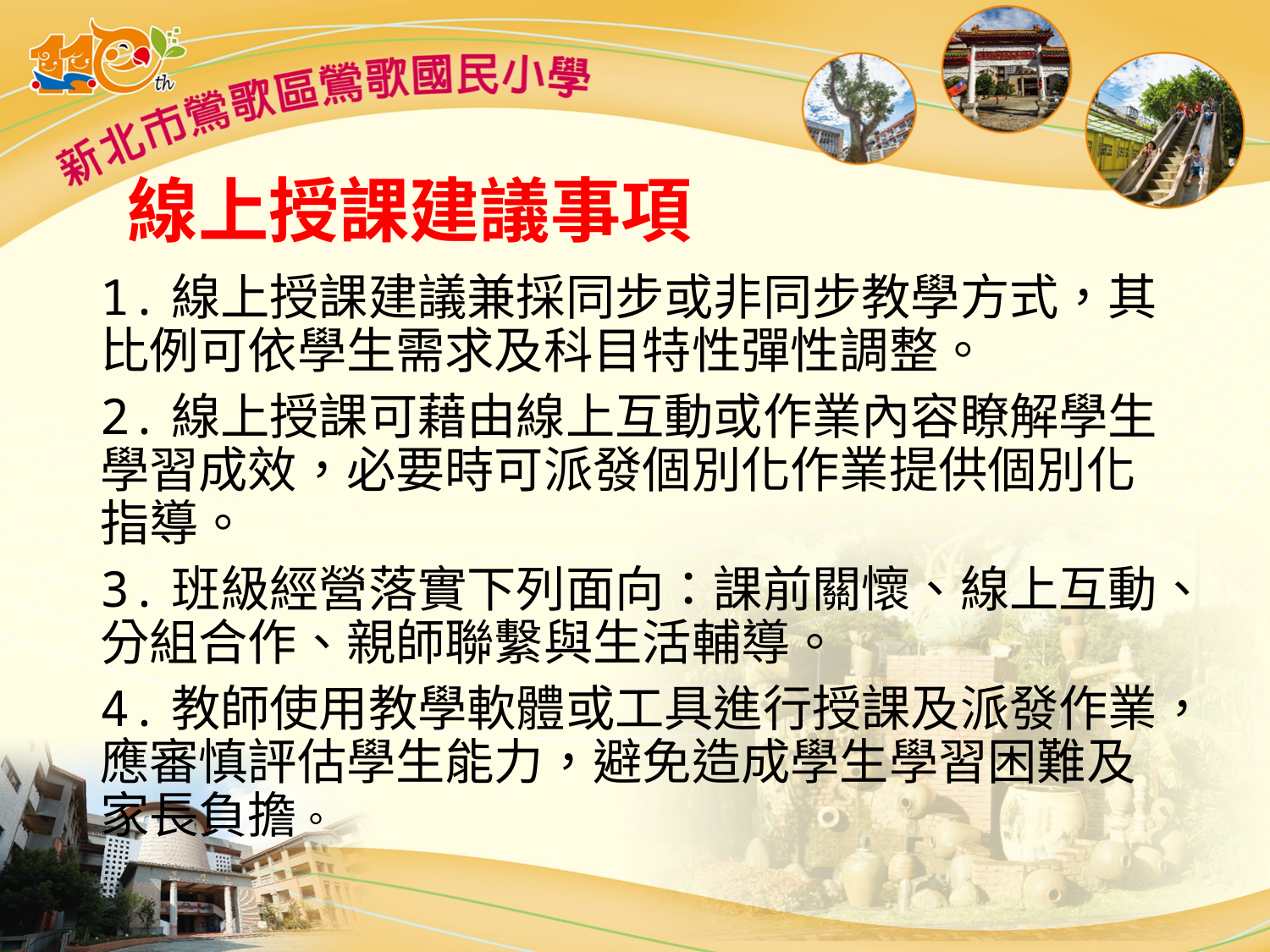

# 線上授課建議事項
1.線上授課建議兼採同步或非同步教學方式，其比例可依學生需求及科目特性彈性調整。
2.線上授課可藉由線上互動或作業內容瞭解學生學習成效，必要時可派發個別化作業提供個別化指導。
3.班級經營落實下列面向：課前關懷、線上互動、分組合作、親師聯繫與生活輔導。
4.教師使用教學軟體或工具進行授課及派發作業，應審慎評估學生能力，避免造成學生學習困難及家長負擔。